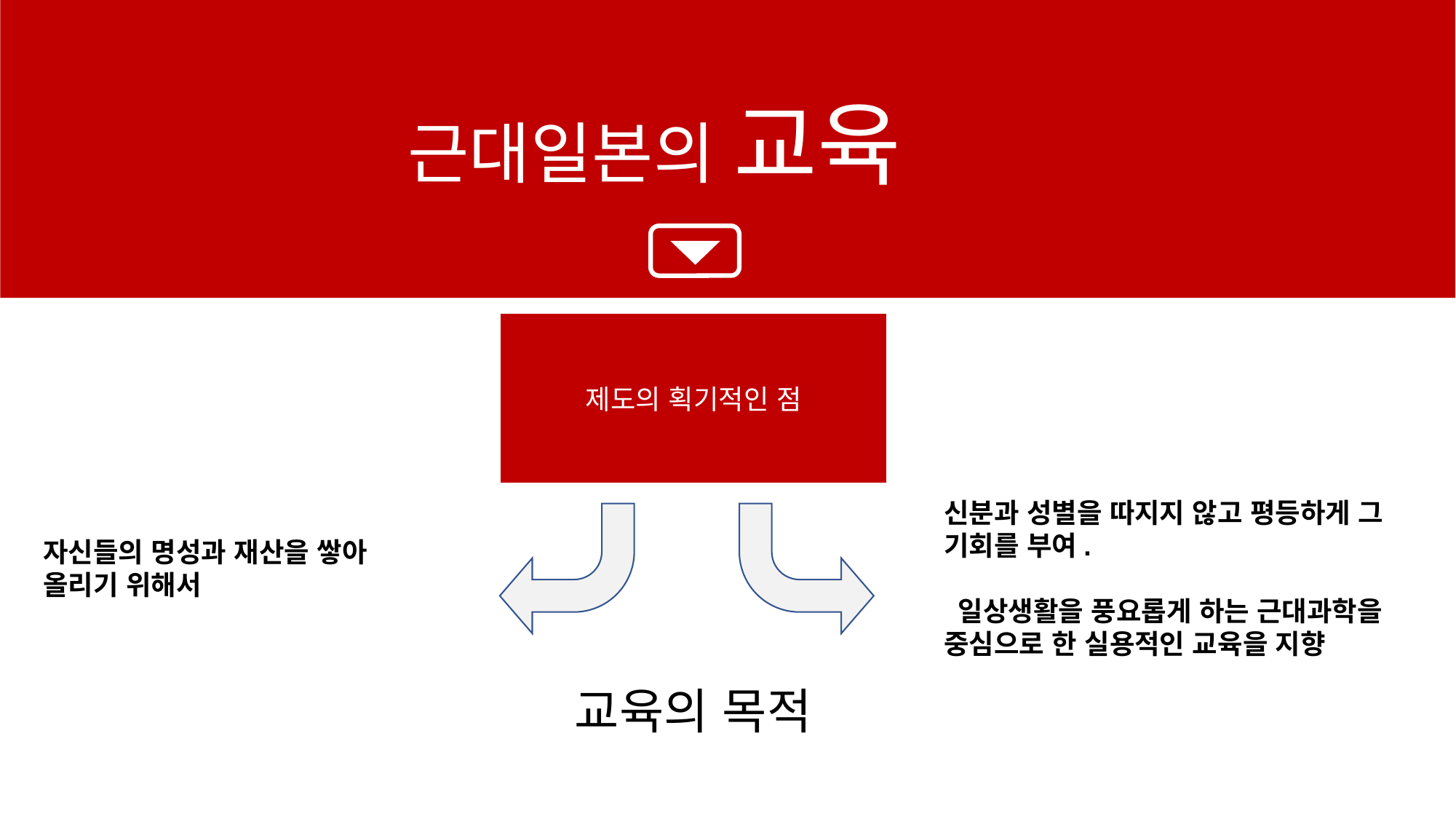

근대일본의 교육

제도의 획기적인 점
신분과 성별을 따지지 않고 평등하게 그 기회를 부여.

 일상생활을 풍요롭게 하는 근대과학을 중심으로 한 실용적인 교육을 지향

자신들의 명성과 재산을 쌓아 올리기 위해서
교육의 목적